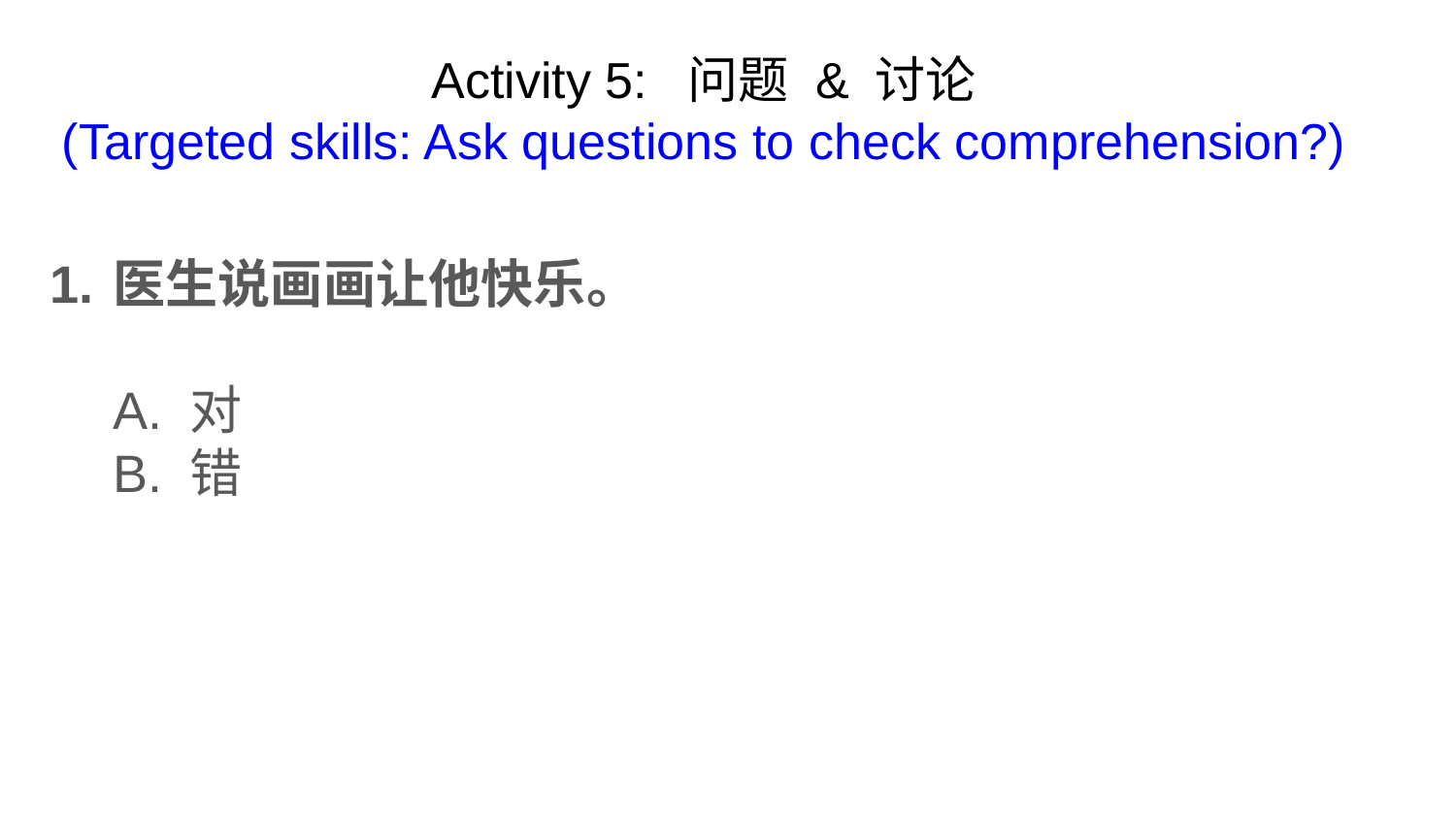

# Activity 5:  问题 & 讨论
(Targeted skills: Ask questions to check comprehension?)
医生说画画让他快乐。

A. 对
B. 错